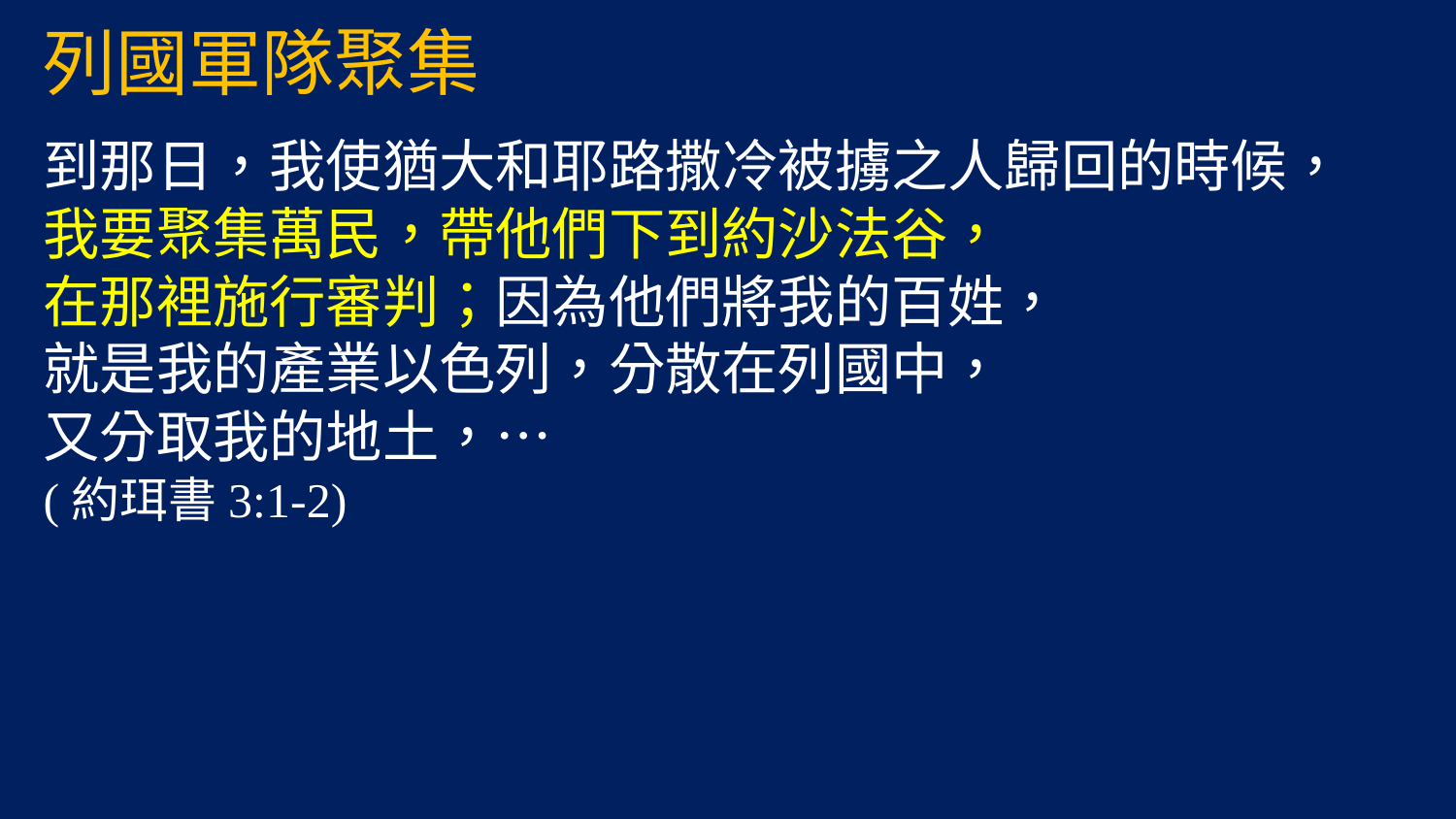

列國軍隊聚集
到那日，我使猶大和耶路撒冷被擄之人歸回的時候，
我要聚集萬民，帶他們下到約沙法谷，
在那裡施行審判；因為他們將我的百姓，
就是我的產業以色列，分散在列國中，
又分取我的地土，…
(約珥書3:1-2)